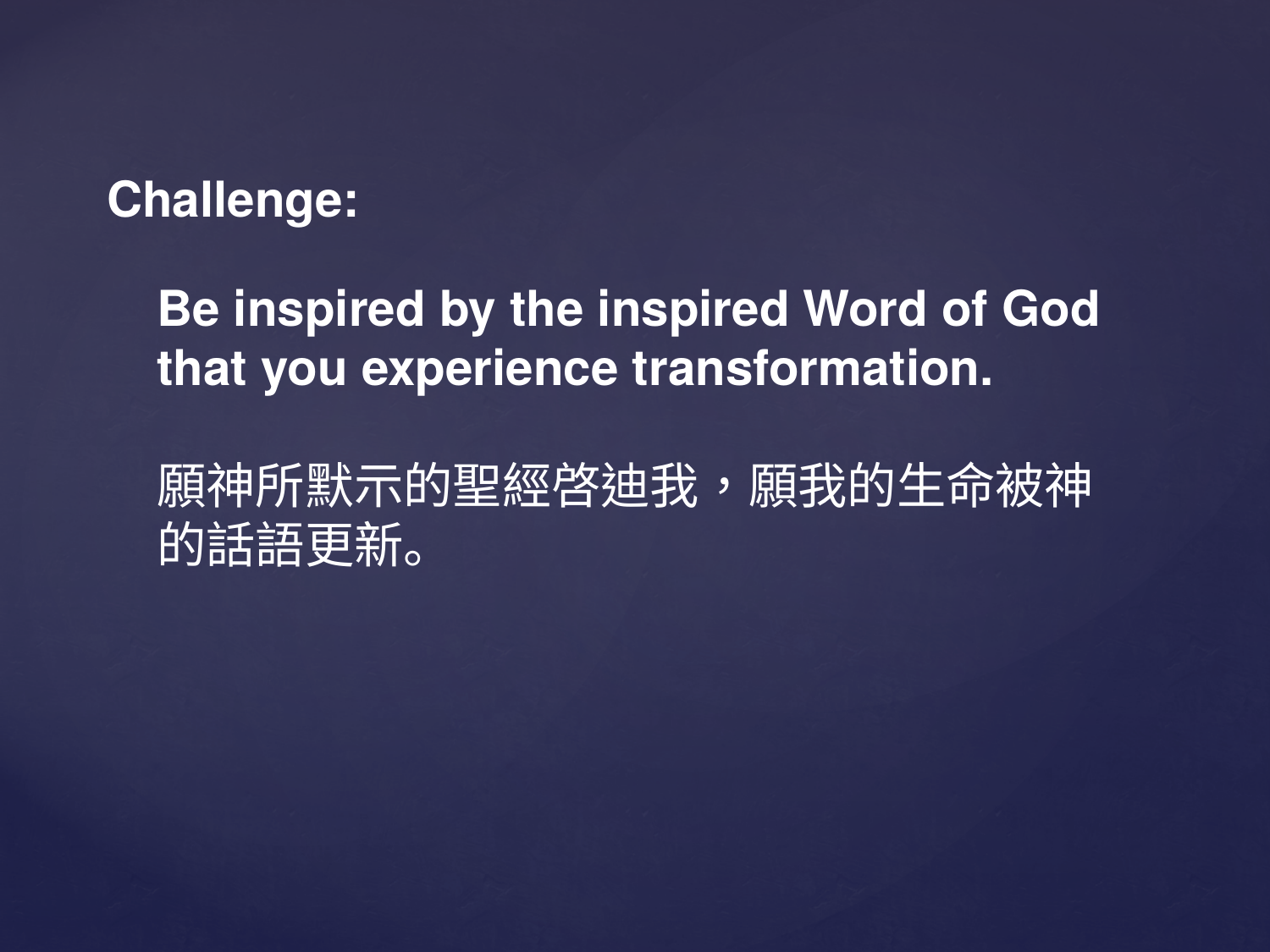

Challenge:
Be inspired by the inspired Word of God that you experience transformation.

願神所默示的聖經啓迪我，願我的生命被神的話語更新。